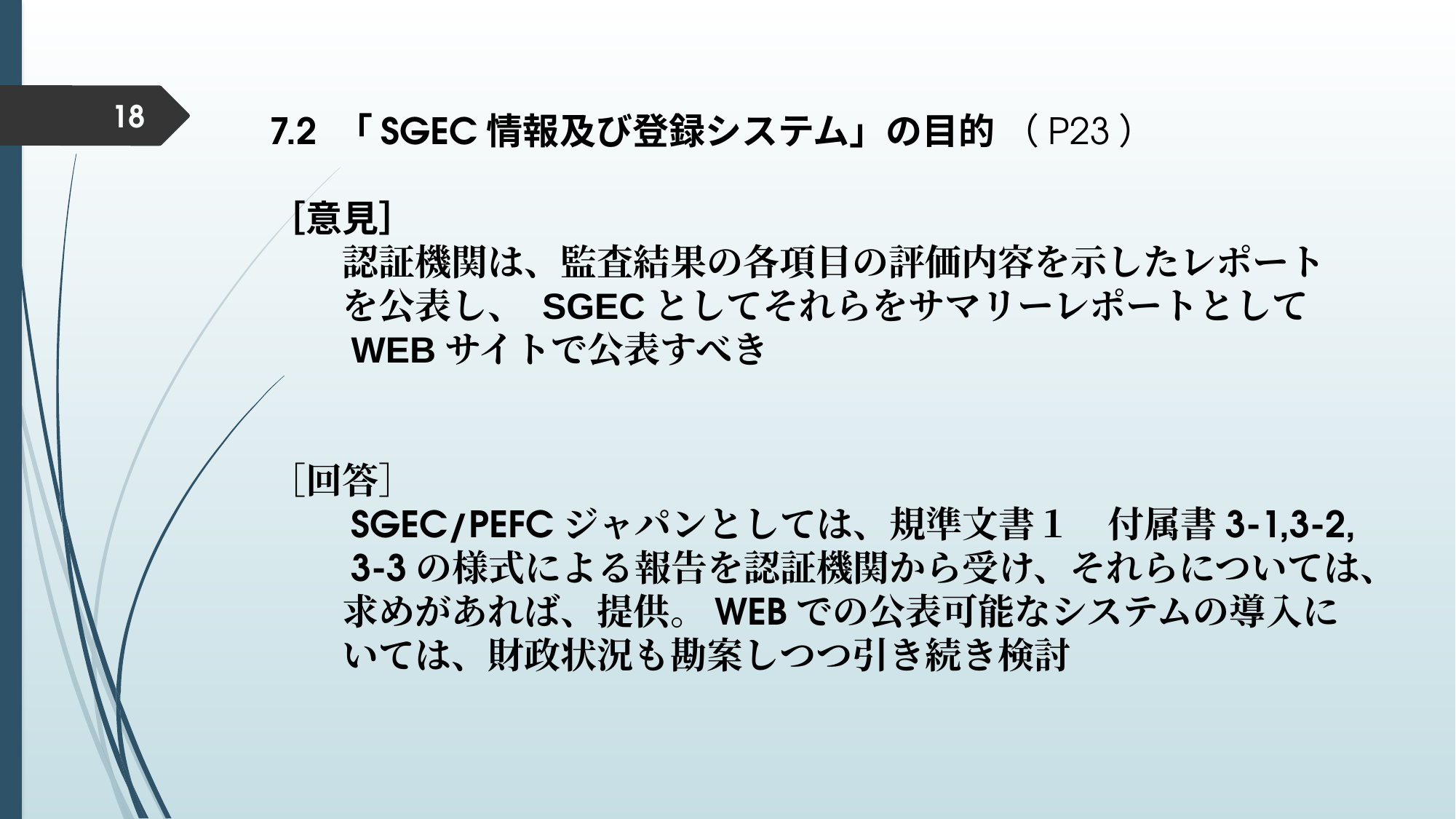

7.2 「SGEC情報及び登録システム」の目的 （P23）

［意見］
　　認証機関は、監査結果の各項目の評価内容を示したレポート
　　を公表し、 SGECとしてそれらをサマリーレポートとして
　　WEBサイトで公表すべき

［回答］
　　SGEC/PEFCジャパンとしては、規準文書１　付属書3-1,3-2,
　　3-3の様式による報告を認証機関から受け、それらについては、
　　求めがあれば、提供。WEBでの公表可能なシステムの導入に
　　いては、財政状況も勘案しつつ引き続き検討

18